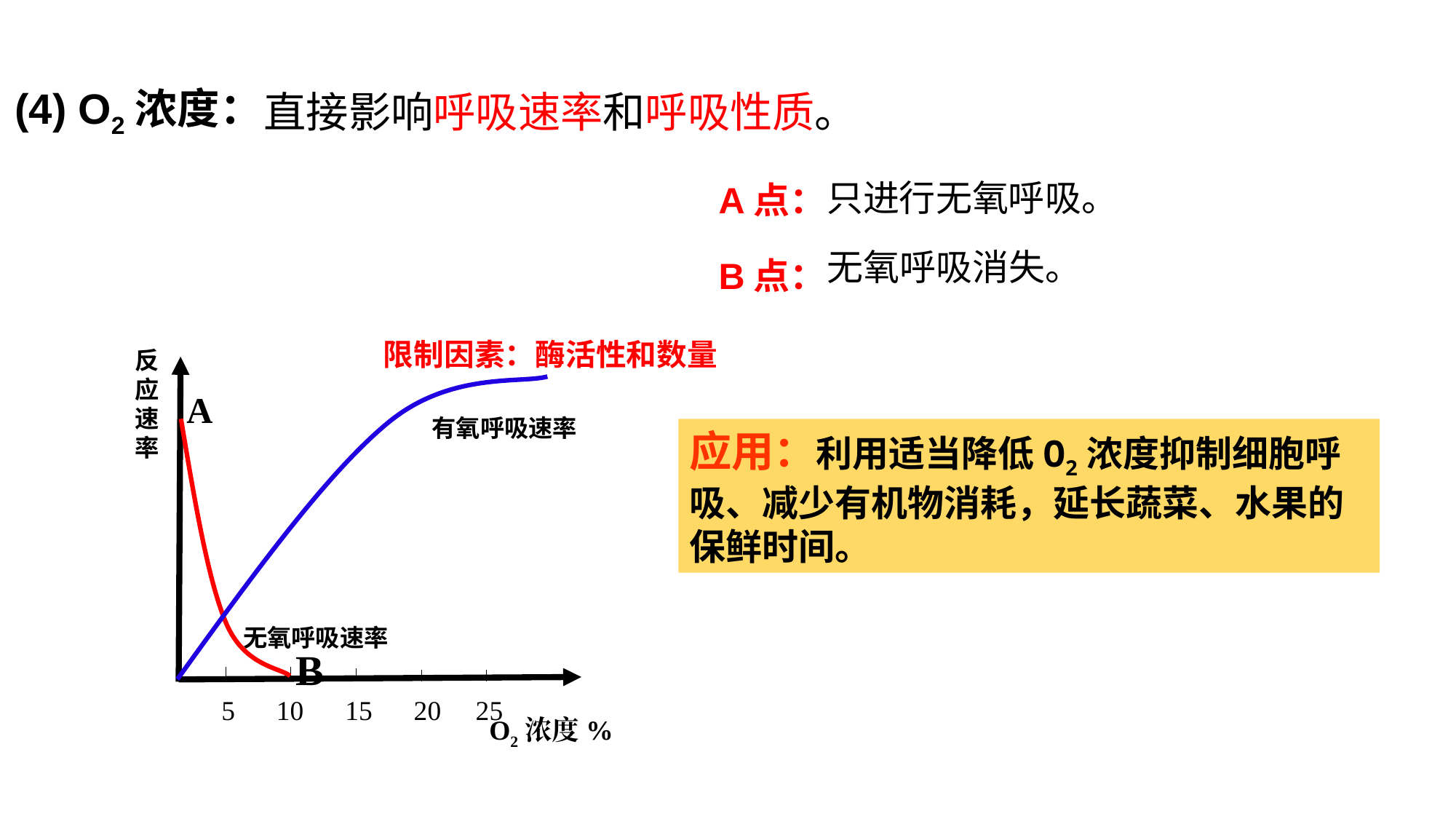

直接影响呼吸速率和呼吸性质。
(4) O2浓度：
只进行无氧呼吸。
A点：
无氧呼吸消失。
B点：
限制因素：酶活性和数量

有氧呼吸速率
A
反应速率

无氧呼吸速率
应用：利用适当降低O2浓度抑制细胞呼吸、减少有机物消耗，延长蔬菜、水果的保鲜时间。
B
  5      10      15      20     25
O2浓度%